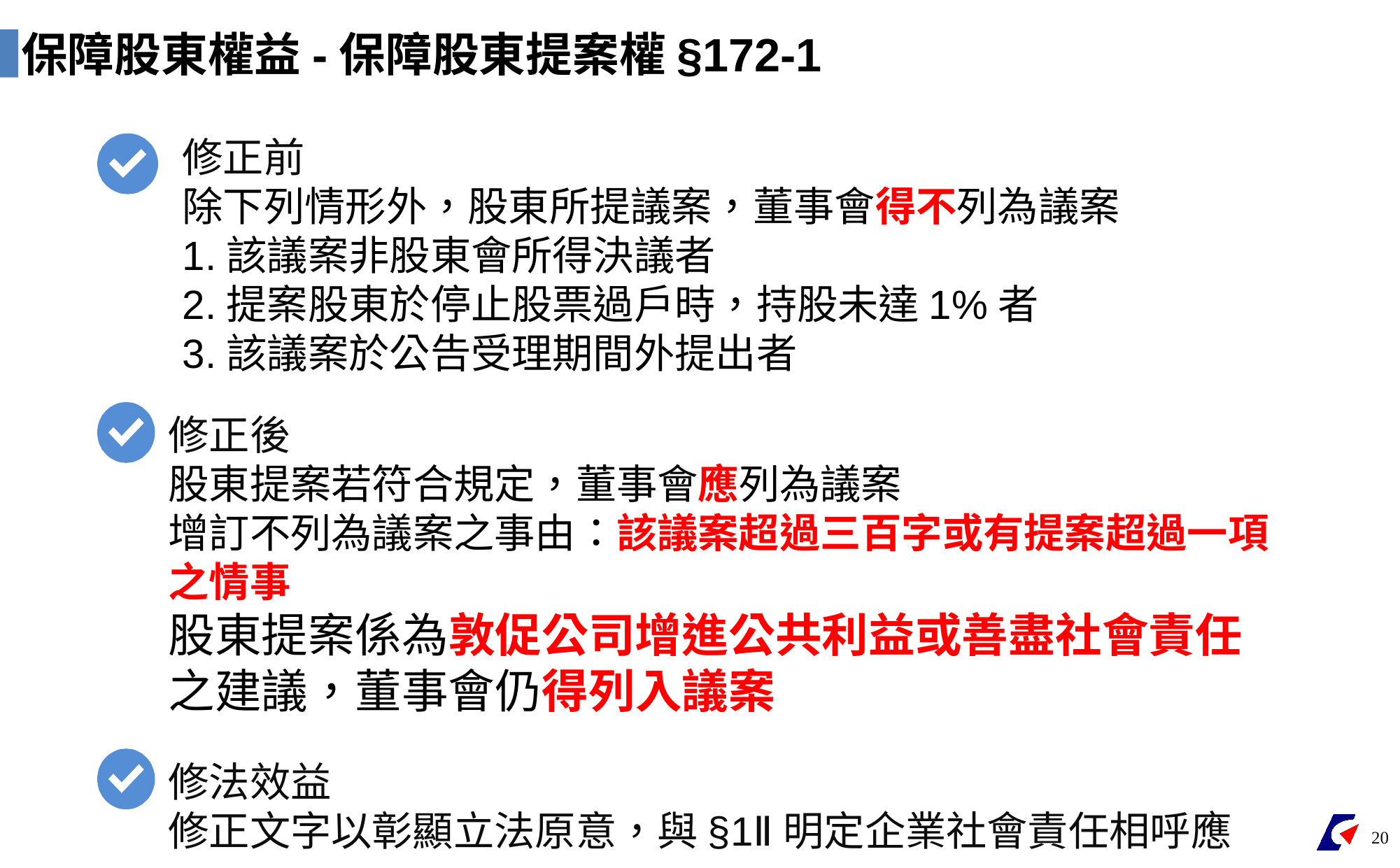

保障股東權益-保障股東提案權§172-1
修正前
除下列情形外，股東所提議案，董事會得不列為議案
1.該議案非股東會所得決議者
2.提案股東於停止股票過戶時，持股未達1%者
3.該議案於公告受理期間外提出者

修正後
股東提案若符合規定，董事會應列為議案
增訂不列為議案之事由：該議案超過三百字或有提案超過一項之情事
股東提案係為敦促公司增進公共利益或善盡社會責任之建議，董事會仍得列入議案

修法效益
修正文字以彰顯立法原意，與§1Ⅱ明定企業社會責任相呼應

20